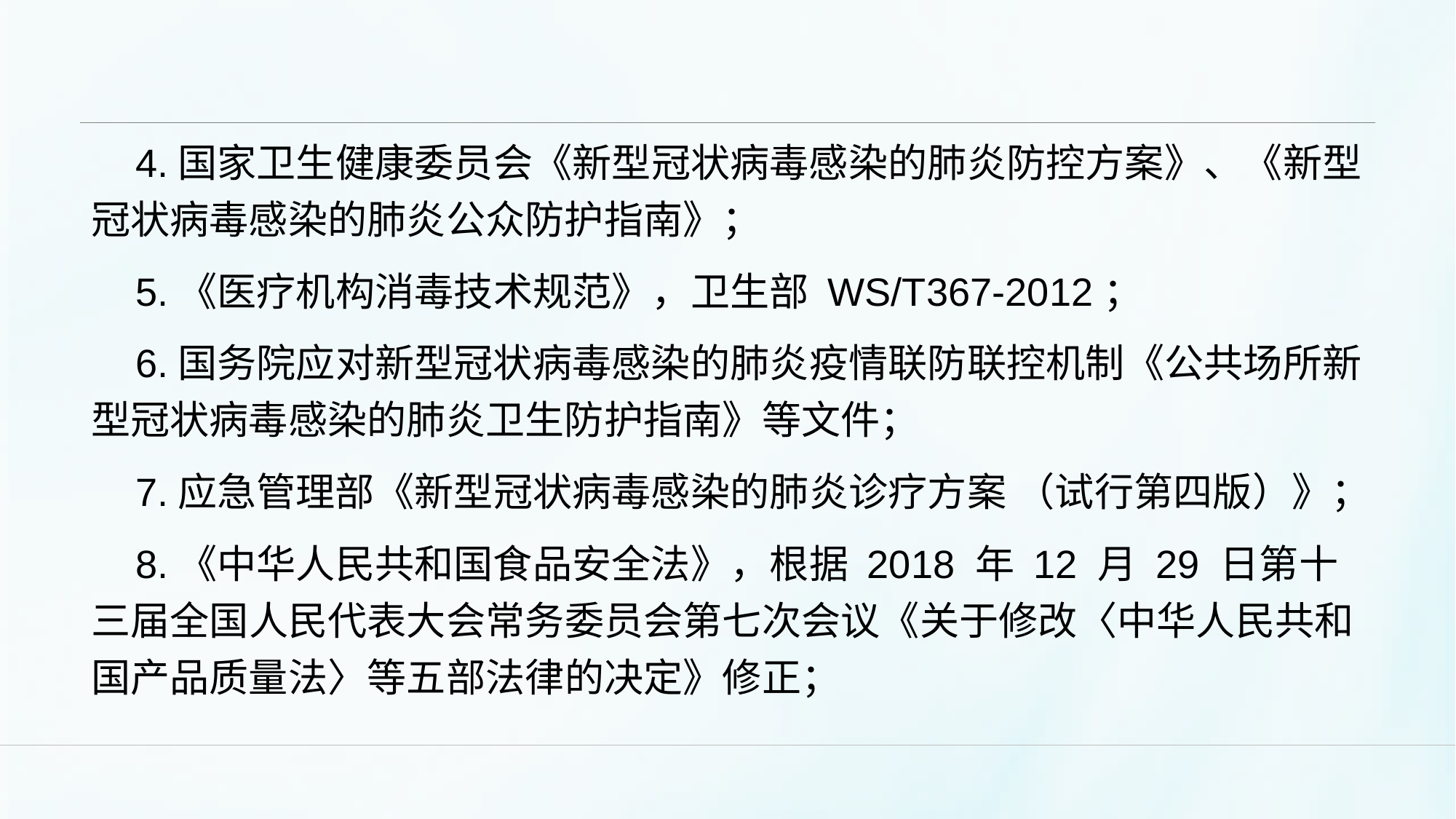

#
4.国家卫生健康委员会《新型冠状病毒感染的肺炎防控方案》、《新型冠状病毒感染的肺炎公众防护指南》；
5.《医疗机构消毒技术规范》，卫生部 WS/T367-2012；
6.国务院应对新型冠状病毒感染的肺炎疫情联防联控机制《公共场所新型冠状病毒感染的肺炎卫生防护指南》等文件；
7.应急管理部《新型冠状病毒感染的肺炎诊疗方案 （试行第四版）》；
8.《中华人民共和国食品安全法》，根据 2018 年 12 月 29 日第十三届全国人民代表大会常务委员会第七次会议《关于修改〈中华人民共和国产品质量法〉等五部法律的决定》修正；